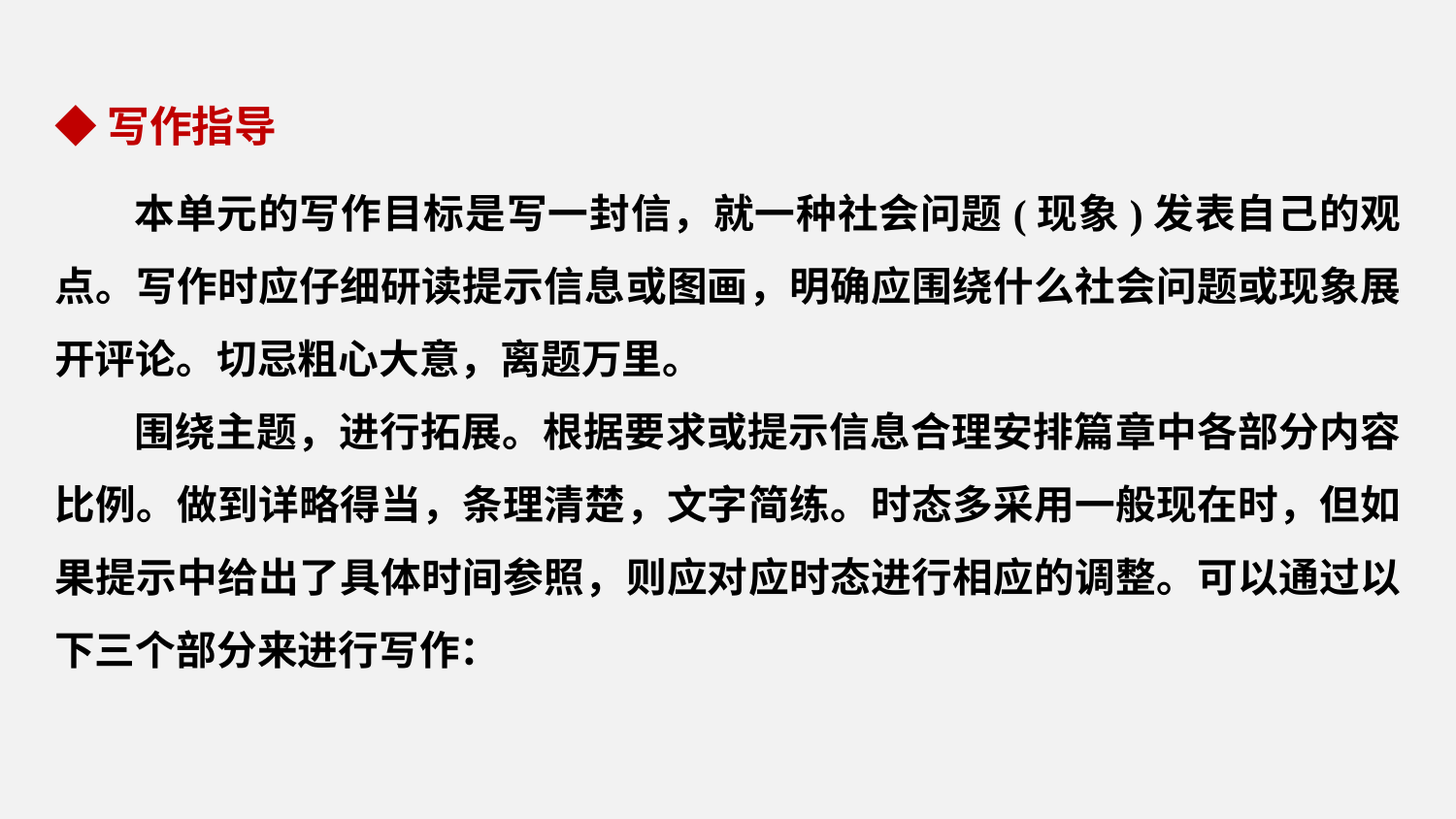

◆写作指导
本单元的写作目标是写一封信，就一种社会问题(现象)发表自己的观点。写作时应仔细研读提示信息或图画，明确应围绕什么社会问题或现象展开评论。切忌粗心大意，离题万里。
围绕主题，进行拓展。根据要求或提示信息合理安排篇章中各部分内容比例。做到详略得当，条理清楚，文字简练。时态多采用一般现在时，但如果提示中给出了具体时间参照，则应对应时态进行相应的调整。可以通过以下三个部分来进行写作：